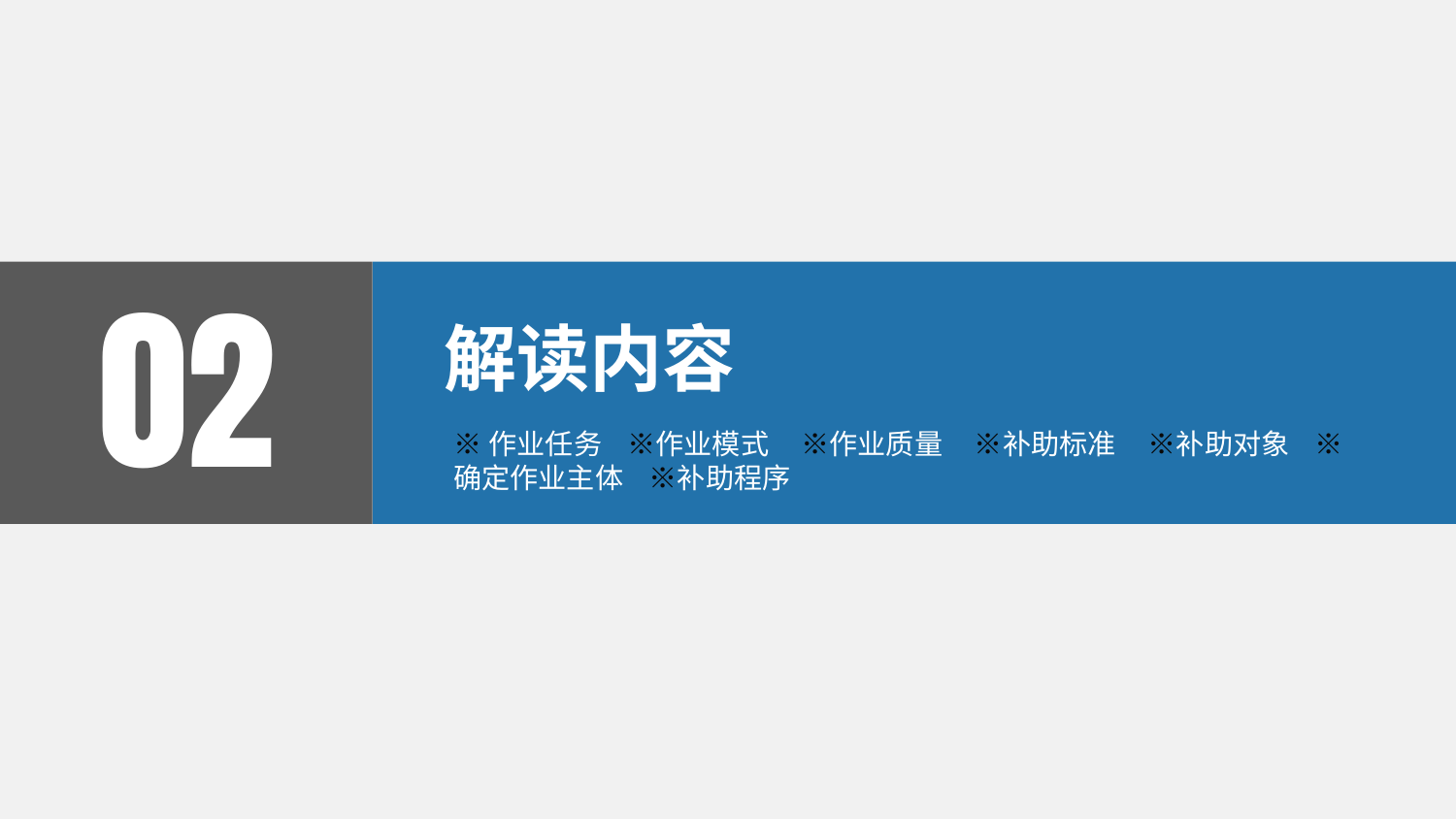

02
解读内容
※作业任务    ※作业模式     ※作业质量     ※补助标准     ※补助对象    ※确定作业主体    ※补助程序